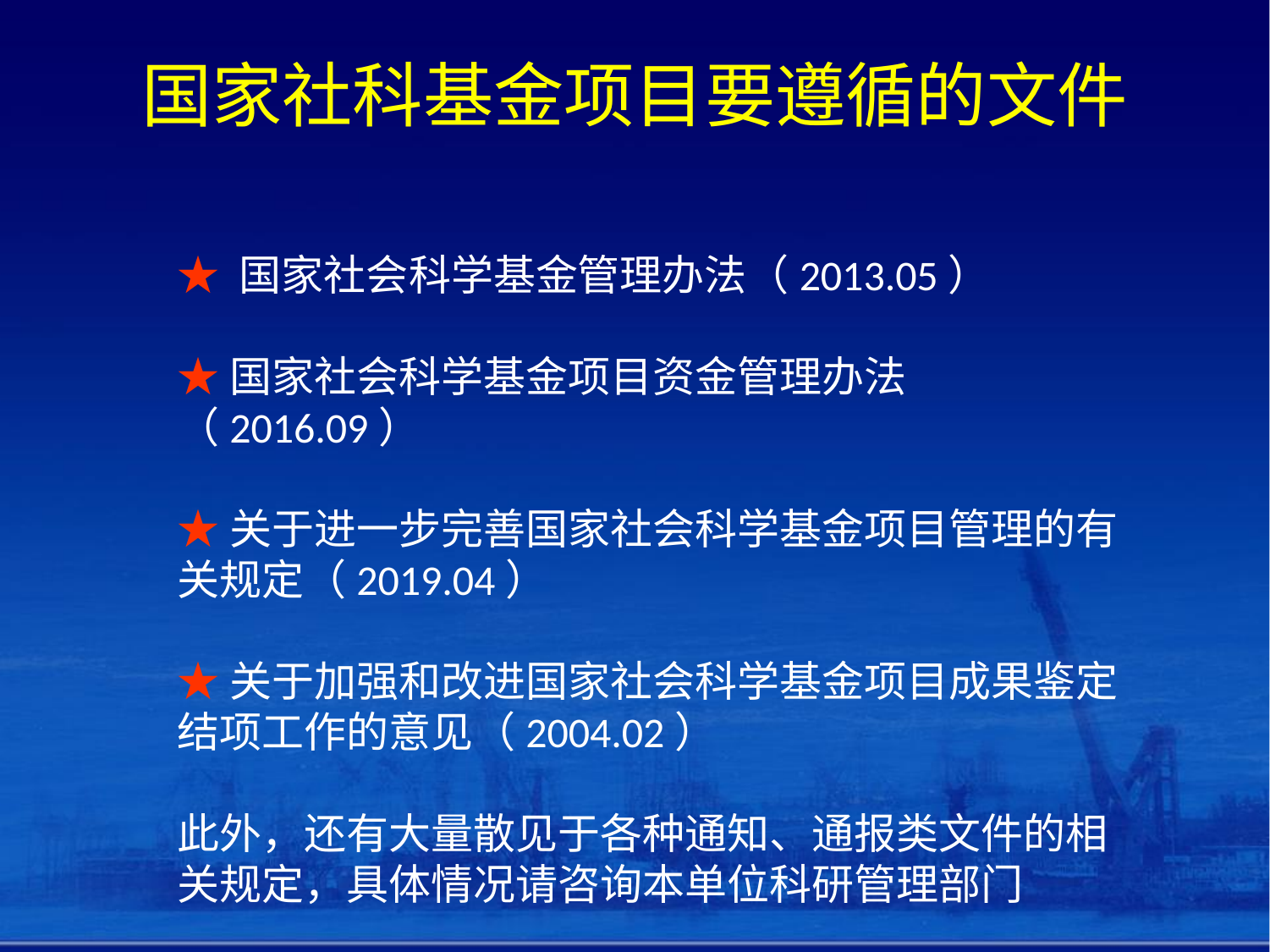

# 国家社科基金项目要遵循的文件
★ 国家社会科学基金管理办法（2013.05）

★国家社会科学基金项目资金管理办法（2016.09）

★关于进一步完善国家社会科学基金项目管理的有关规定（2019.04）

★关于加强和改进国家社会科学基金项目成果鉴定结项工作的意见（2004.02）

此外，还有大量散见于各种通知、通报类文件的相关规定，具体情况请咨询本单位科研管理部门